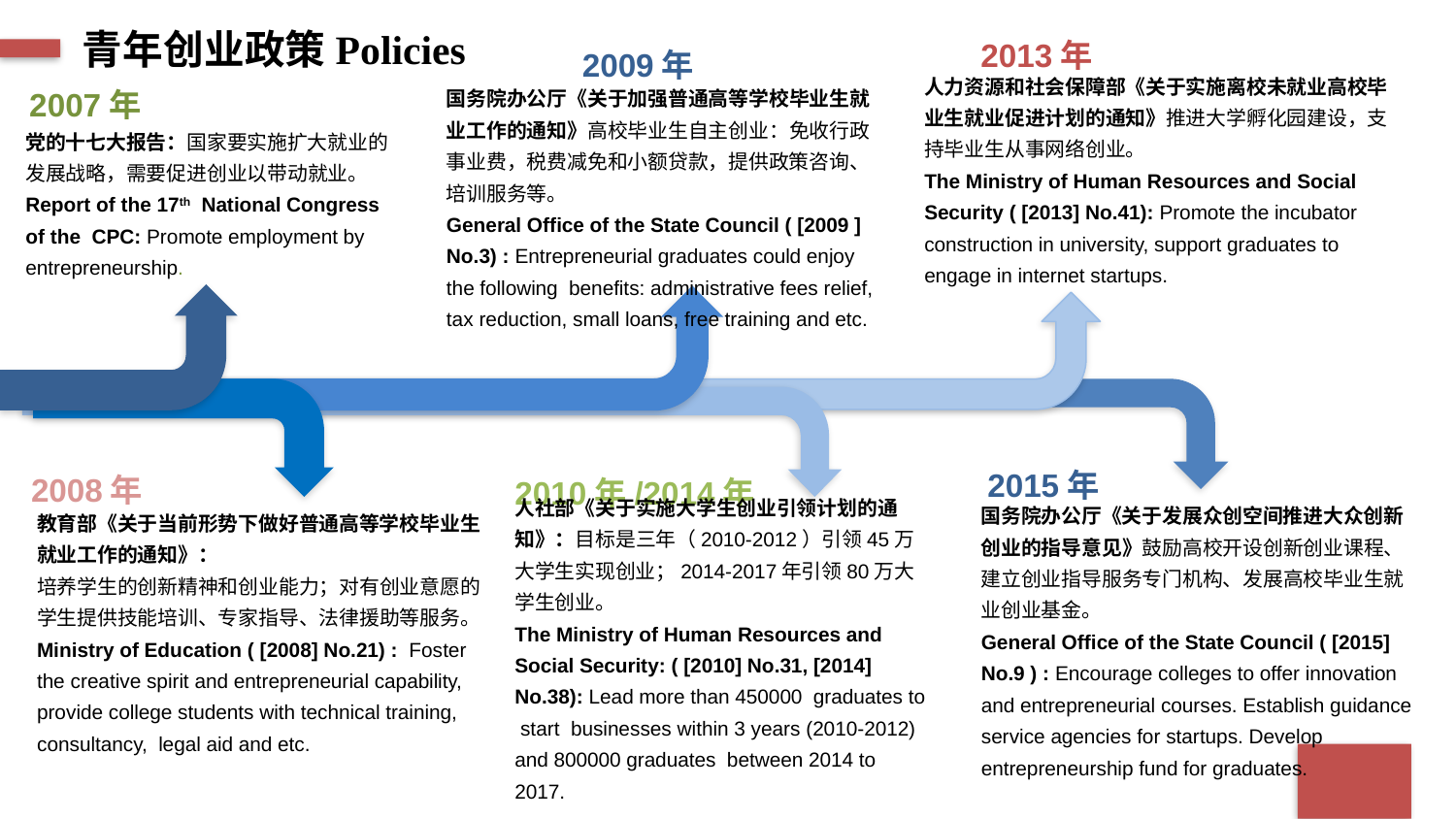

青年创业政策Policies
2013年
人力资源和社会保障部《关于实施离校未就业高校毕业生就业促进计划的通知》推进大学孵化园建设，支持毕业生从事网络创业。
The Ministry of Human Resources and Social Security ( [2013] No.41): Promote the incubator construction in university, support graduates to engage in internet startups.

2009年
国务院办公厅《关于加强普通高等学校毕业生就业工作的通知》高校毕业生自主创业：免收行政事业费，税费减免和小额贷款，提供政策咨询、培训服务等。
General Office of the State Council ( [2009 ] No.3) : Entrepreneurial graduates could enjoy the following  benefits: administrative fees relief, tax reduction, small loans, free training and etc.
2007年
党的十七大报告：国家要实施扩大就业的发展战略，需要促进创业以带动就业。
Report of the 17th  National Congress of the  CPC: Promote employment by entrepreneurship.

2015年
国务院办公厅《关于发展众创空间推进大众创新创业的指导意见》鼓励高校开设创新创业课程、建立创业指导服务专门机构、发展高校毕业生就业创业基金。
General Office of the State Council ( [2015] No.9 ) : Encourage colleges to offer innovation and entrepreneurial courses. Establish guidance service agencies for startups. Develop entrepreneurship fund for graduates.
2008年
教育部《关于当前形势下做好普通高等学校毕业生就业工作的通知》：
培养学生的创新精神和创业能力；对有创业意愿的学生提供技能培训、专家指导、法律援助等服务。
Ministry of Education ( [2008] No.21) :  Foster the creative spirit and entrepreneurial capability, provide college students with technical training, consultancy,  legal aid and etc.
2010年/2014年
人社部《关于实施大学生创业引领计划的通知》：目标是三年（2010-2012）引领45万大学生实现创业；2014-2017年引领80万大学生创业。
The Ministry of Human Resources and  Social Security: ( [2010] No.31, [2014] No.38): Lead more than 450000  graduates to  start  businesses within 3 years (2010-2012) and 800000 graduates  between 2014 to 2017.